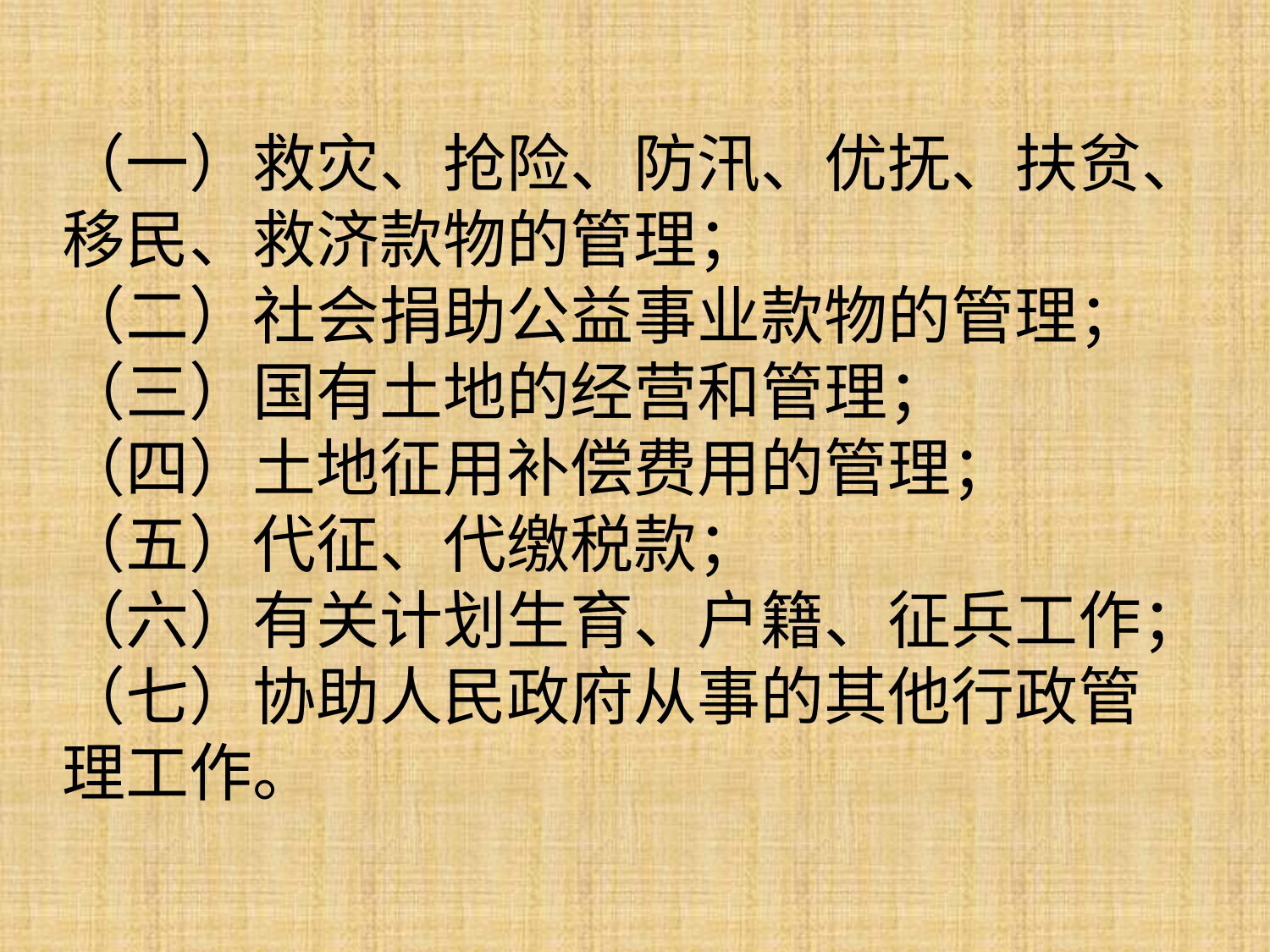

# （一）救灾、抢险、防汛、优抚、扶贫、移民、救济款物的管理； （二）社会捐助公益事业款物的管理；（三）国有土地的经营和管理； （四）土地征用补偿费用的管理； （五）代征、代缴税款； （六）有关计划生育、户籍、征兵工作；（七）协助人民政府从事的其他行政管理工作。